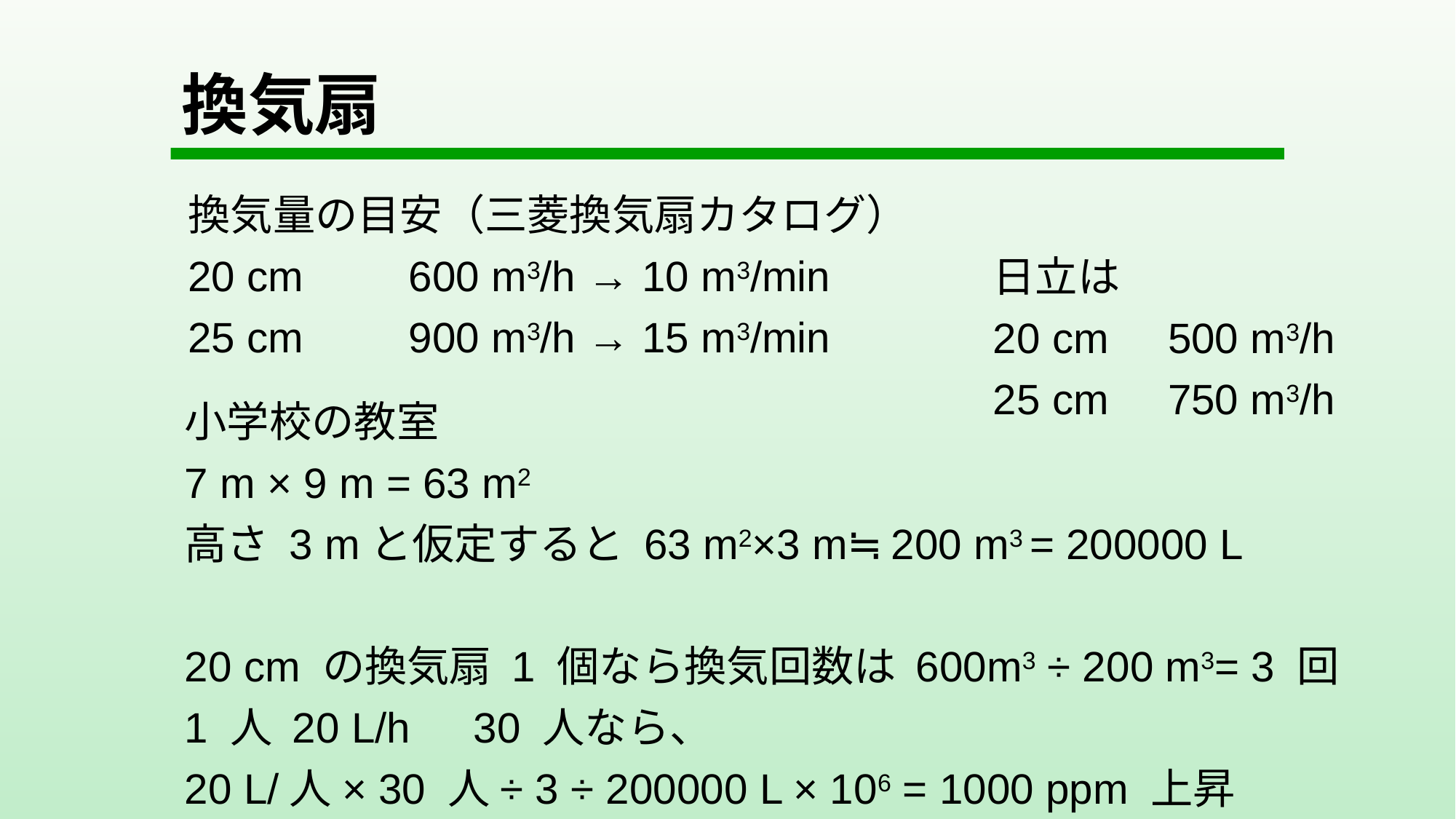

# 換気扇
換気量の目安（三菱換気扇カタログ）
20 cm　　600 m3/h → 10 m3/min
25 cm　　900 m3/h → 15 m3/min
日立は
20 cm     500 m3/h
25 cm     750 m3/h
小学校の教室
7 m × 9 m = 63 m2
高さ 3 mと仮定すると 63 m2×3 m≒ 200 m3 = 200000 L

20 cm の換気扇 1 個なら換気回数は 600m3 ÷ 200 m3= 3 回
1 人 20 L/h　30 人なら、
20 L/人× 30 人÷ 3 ÷ 200000 L × 106 = 1000 ppm 上昇